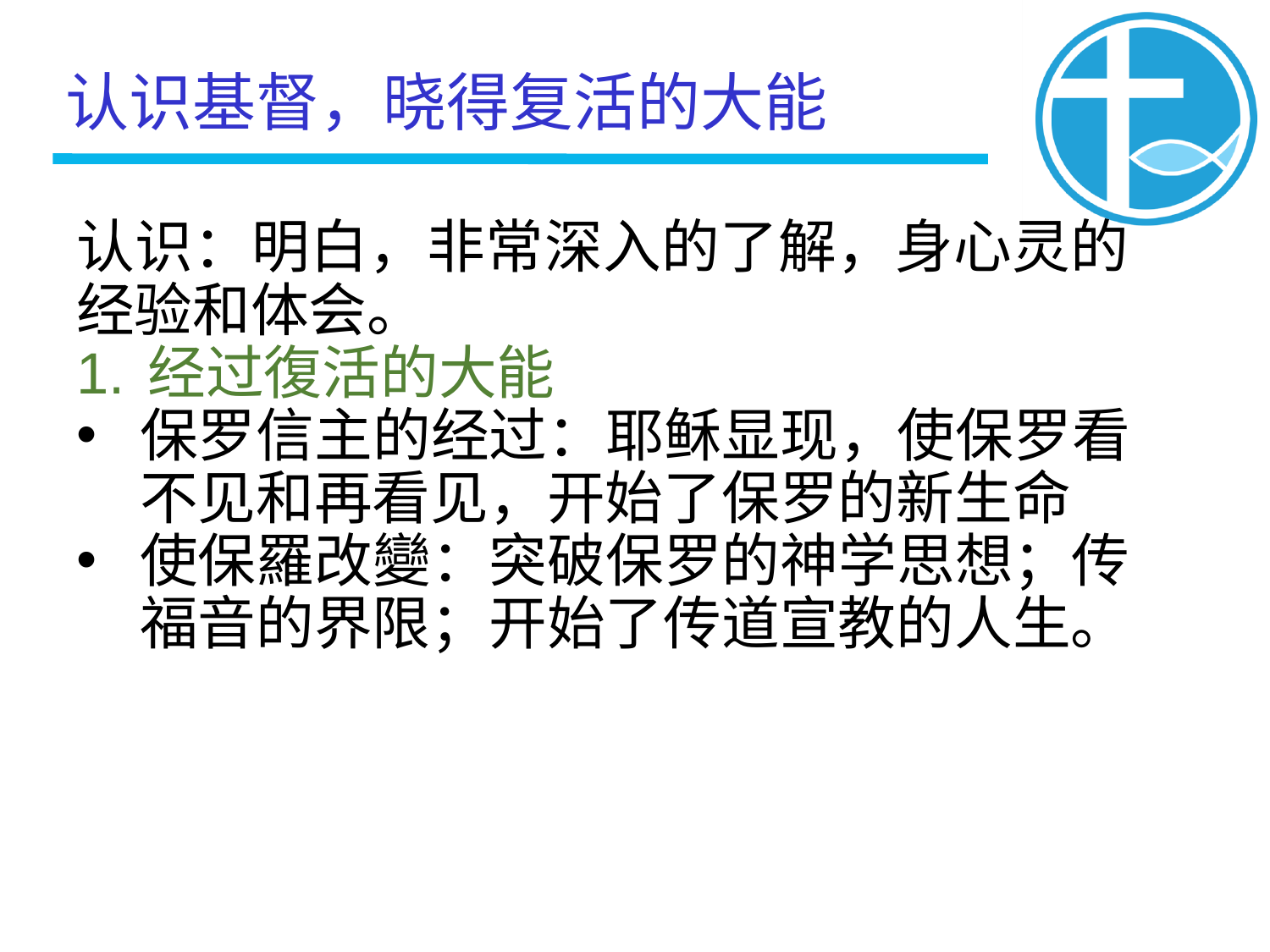

认识基督，晓得复活的大能
认识：明白，非常深入的了解，身心灵的经验和体会。
经过復活的大能
保罗信主的经过：耶稣显现，使保罗看不见和再看见，开始了保罗的新生命
使保羅改變：突破保罗的神学思想；传福音的界限；开始了传道宣教的人生。